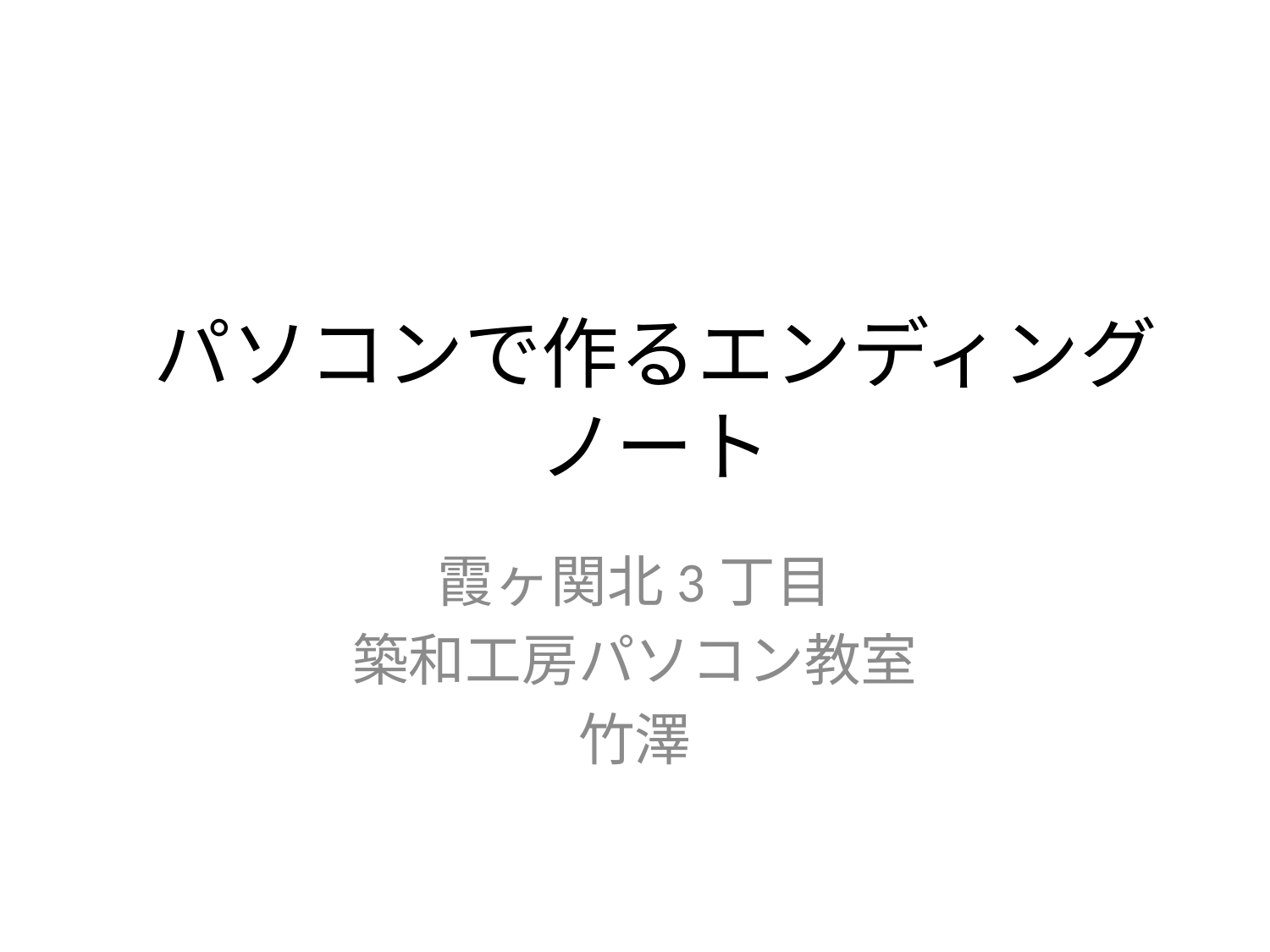

# パソコンで作るエンディングノート
霞ヶ関北3丁目
築和工房パソコン教室
竹澤